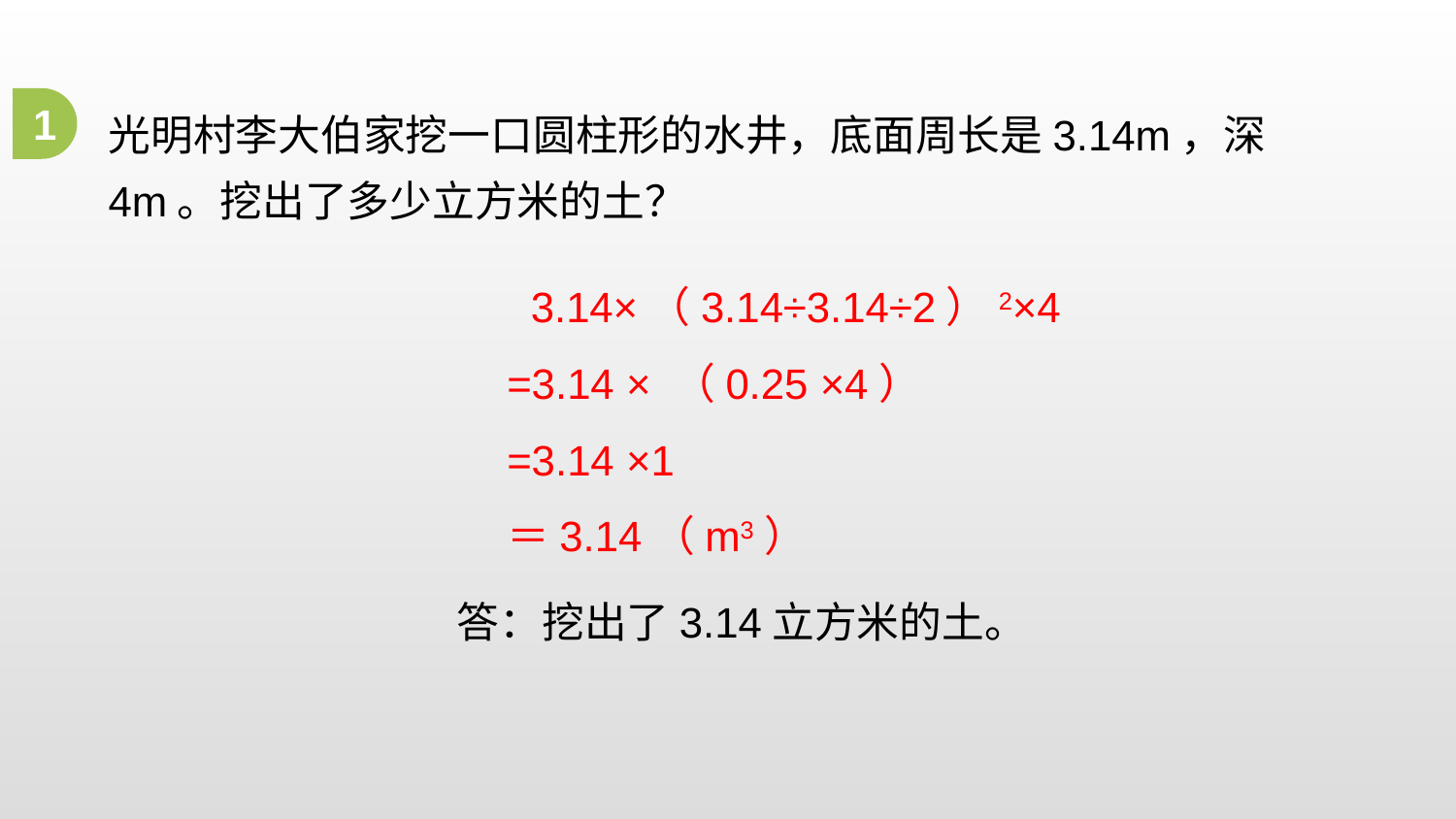

1
光明村李大伯家挖一口圆柱形的水井，底面周长是3.14m，深4m。挖出了多少立方米的土？
  3.14×（3.14÷3.14÷2）2×4
=3.14 × （0.25 ×4）
=3.14 ×1
＝3.14（m3）
答：挖出了3.14立方米的土。